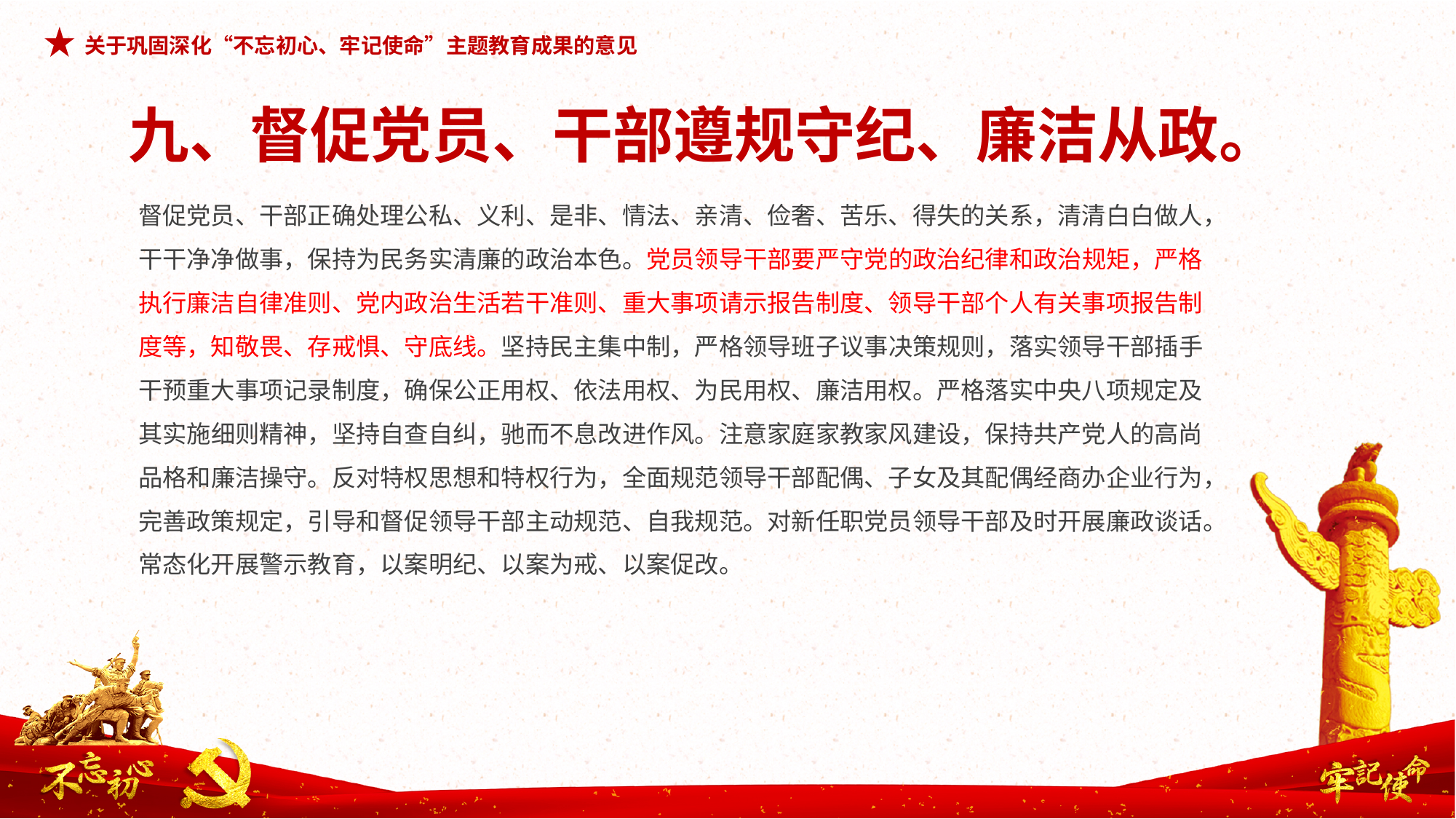

九、督促党员、干部遵规守纪、廉洁从政。
督促党员、干部正确处理公私、义利、是非、情法、亲清、俭奢、苦乐、得失的关系，清清白白做人，干干净净做事，保持为民务实清廉的政治本色。党员领导干部要严守党的政治纪律和政治规矩，严格执行廉洁自律准则、党内政治生活若干准则、重大事项请示报告制度、领导干部个人有关事项报告制度等，知敬畏、存戒惧、守底线。坚持民主集中制，严格领导班子议事决策规则，落实领导干部插手干预重大事项记录制度，确保公正用权、依法用权、为民用权、廉洁用权。严格落实中央八项规定及其实施细则精神，坚持自查自纠，驰而不息改进作风。注意家庭家教家风建设，保持共产党人的高尚品格和廉洁操守。反对特权思想和特权行为，全面规范领导干部配偶、子女及其配偶经商办企业行为，完善政策规定，引导和督促领导干部主动规范、自我规范。对新任职党员领导干部及时开展廉政谈话。常态化开展警示教育，以案明纪、以案为戒、以案促改。